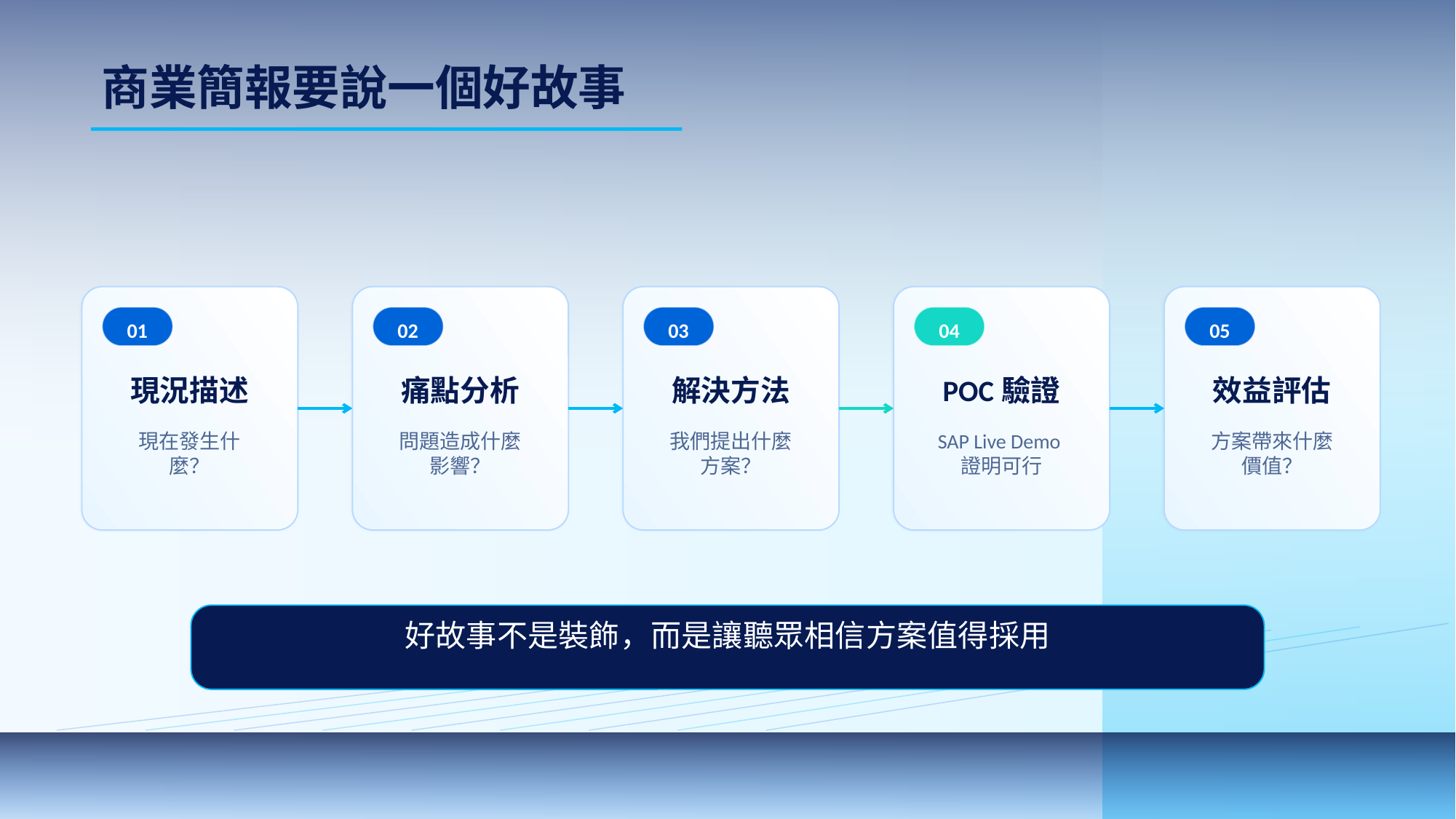

商業簡報要說一個好故事

01
02
03
04
05
現況描述
痛點分析
解決方法
POC驗證
效益評估
現在發生什麼？
問題造成什麼影響？
我們提出什麼方案？
SAP Live Demo證明可行
方案帶來什麼價值？
好故事不是裝飾，而是讓聽眾相信方案值得採用